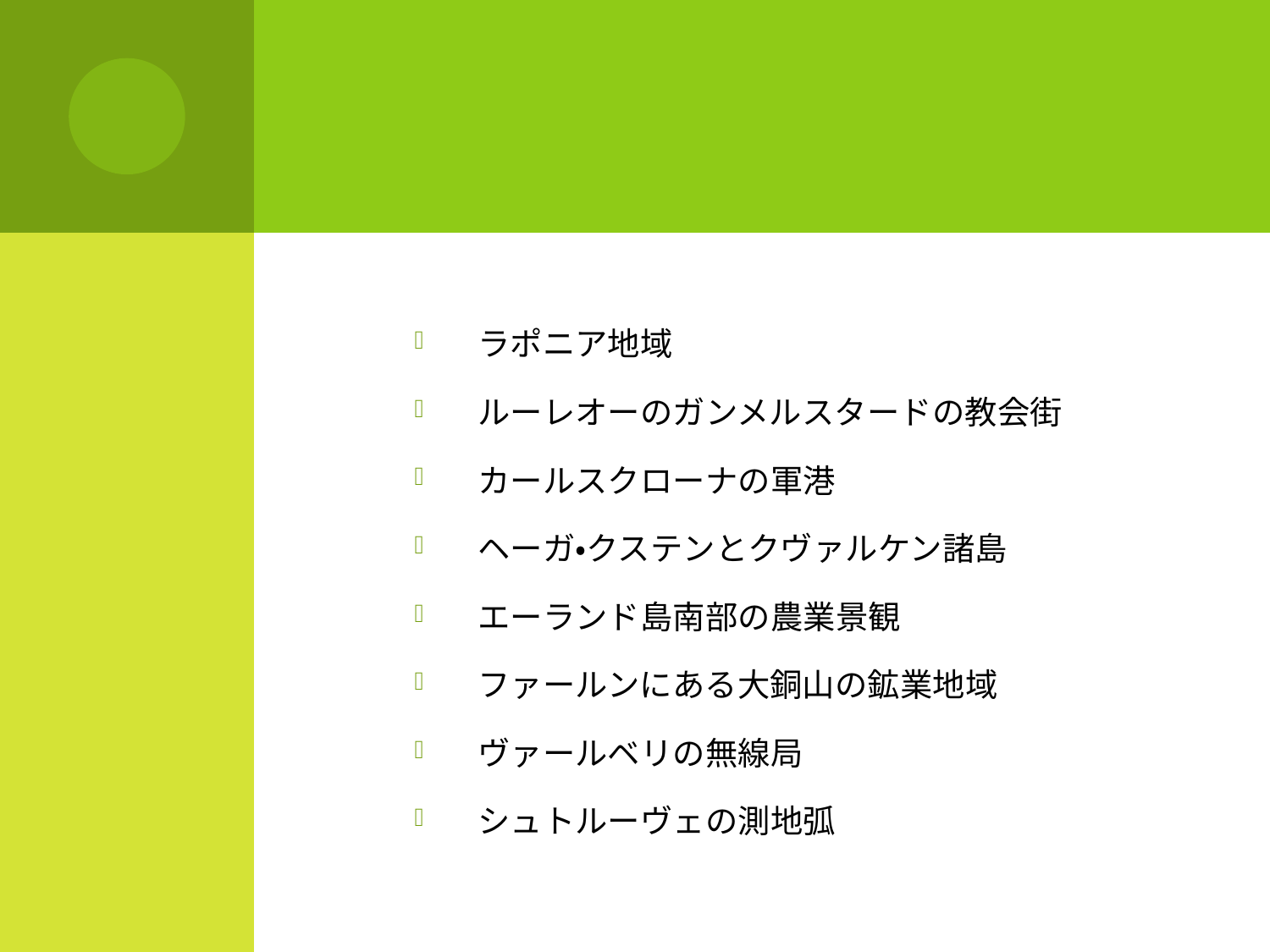

#
ラポニア地域
ルーレオーのガンメルスタードの教会街
カールスクローナの軍港
ヘーガ・クステンとクヴァルケン諸島
エーランド島南部の農業景観
ファールンにある大銅山の鉱業地域
ヴァールベリの無線局
シュトルーヴェの測地弧